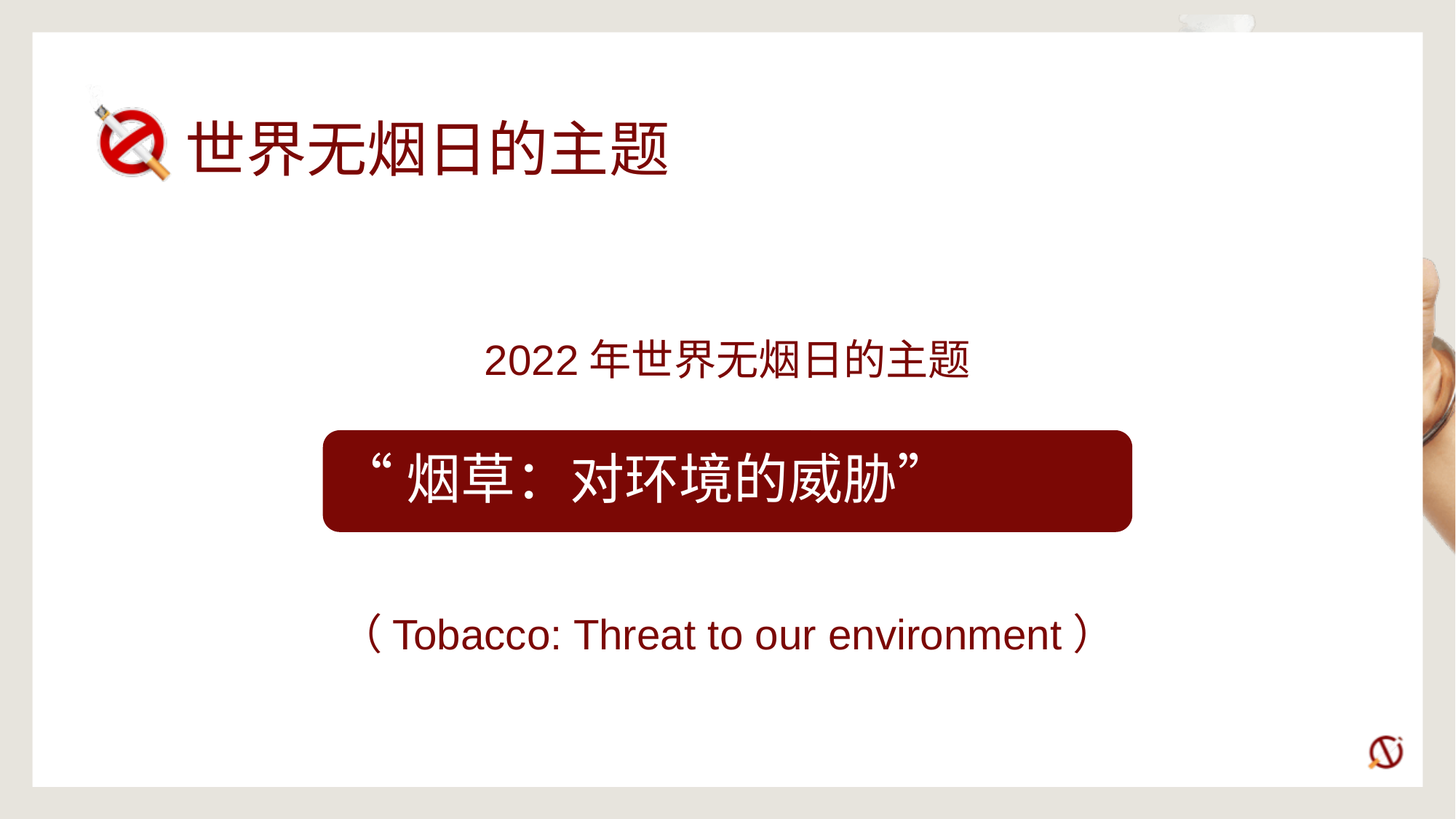

2022年世界无烟日的主题
“烟草：对环境的威胁”
（Tobacco: Threat to our environment）